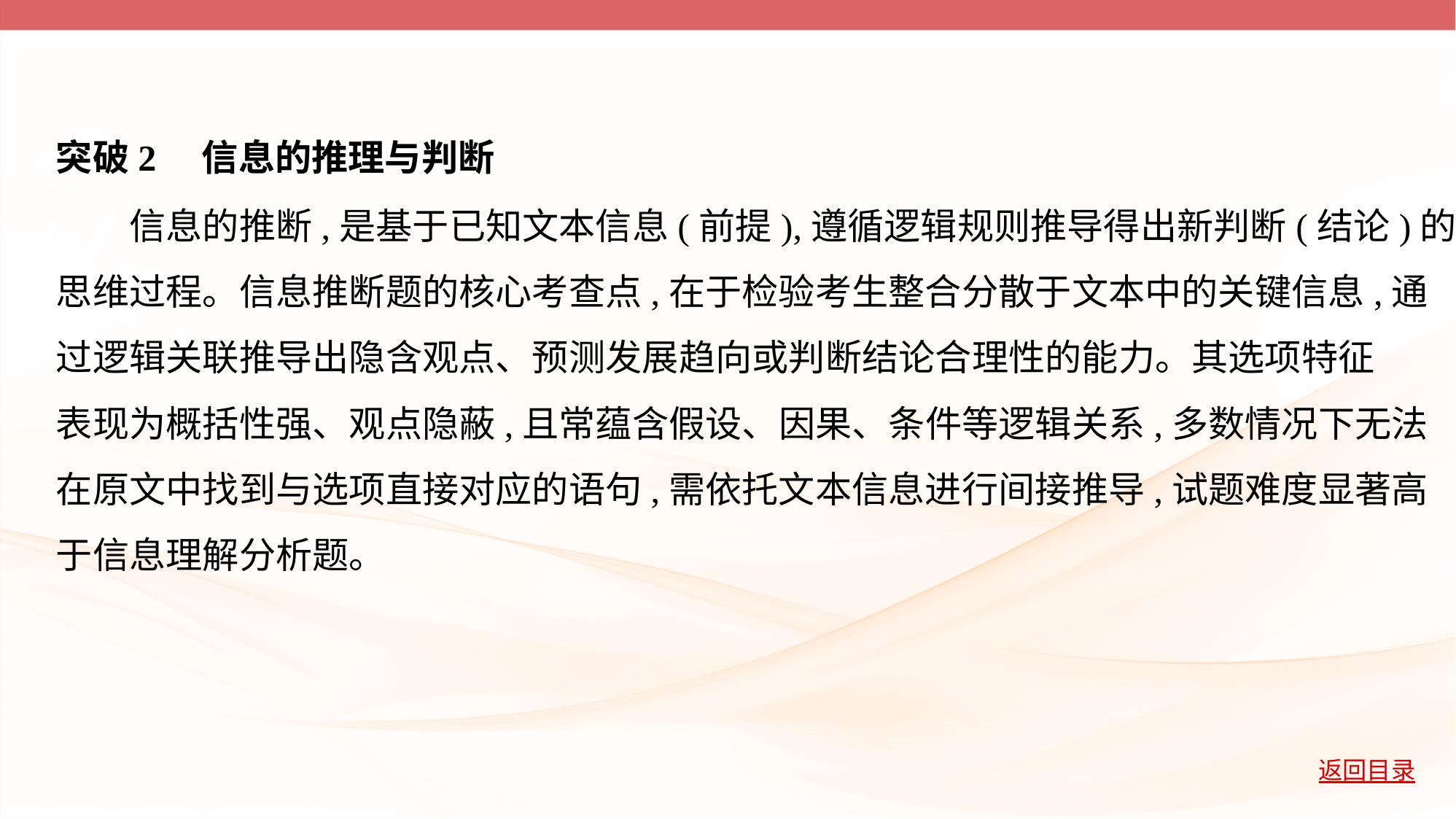

突破2　信息的推理与判断
　　信息的推断,是基于已知文本信息(前提),遵循逻辑规则推导得出新判断(结论)的
思维过程。信息推断题的核心考查点,在于检验考生整合分散于文本中的关键信息,通
过逻辑关联推导出隐含观点、预测发展趋向或判断结论合理性的能力。其选项特征
表现为概括性强、观点隐蔽,且常蕴含假设、因果、条件等逻辑关系,多数情况下无法
在原文中找到与选项直接对应的语句,需依托文本信息进行间接推导,试题难度显著高
于信息理解分析题。